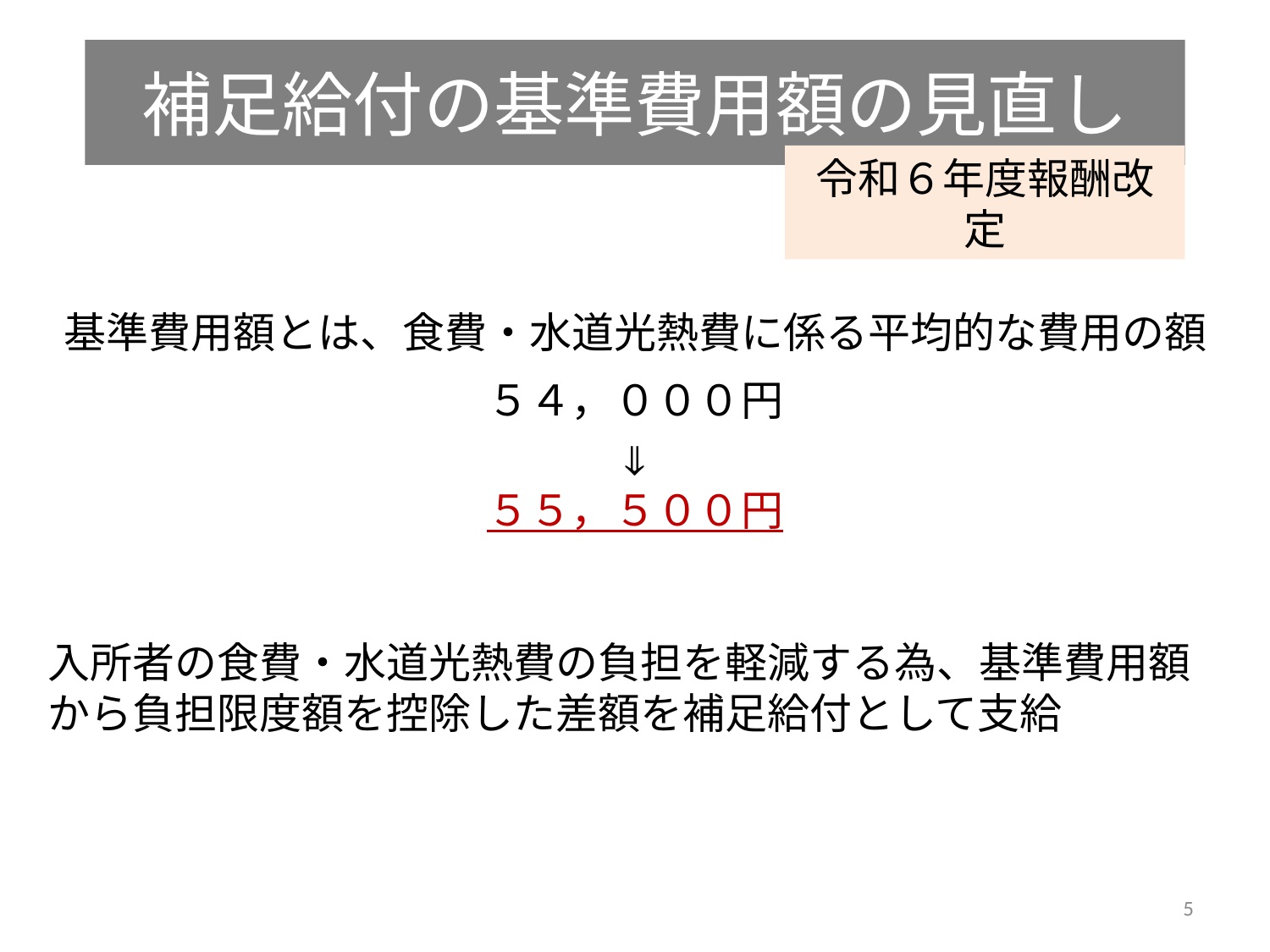

# 補足給付の基準費用額の見直し
令和６年度報酬改定
基準費用額とは、食費・水道光熱費に係る平均的な費用の額

５４，０００円
⇓
５５，５００円

入所者の食費・水道光熱費の負担を軽減する為、基準費用額から負担限度額を控除した差額を補足給付として支給
5